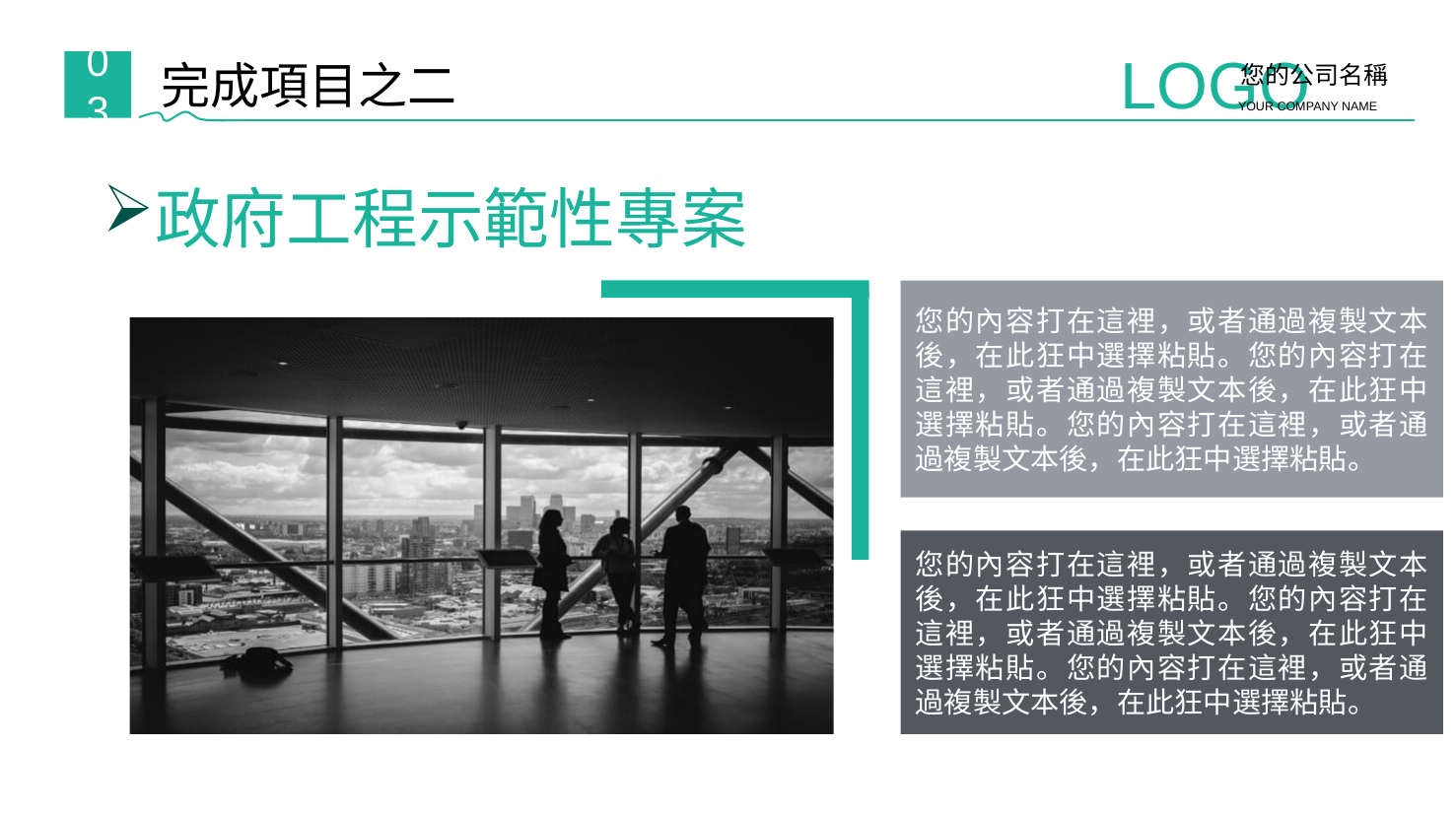

LOGO
您的公司名稱
YOUR COMPANY NAME
完成項目之二
03

政府工程示範性專案

您的內容打在這裡，或者通過複製文本後，在此狂中選擇粘貼。您的內容打在這裡，或者通過複製文本後，在此狂中選擇粘貼。您的內容打在這裡，或者通過複製文本後，在此狂中選擇粘貼。

您的內容打在這裡，或者通過複製文本後，在此狂中選擇粘貼。您的內容打在這裡，或者通過複製文本後，在此狂中選擇粘貼。您的內容打在這裡，或者通過複製文本後，在此狂中選擇粘貼。